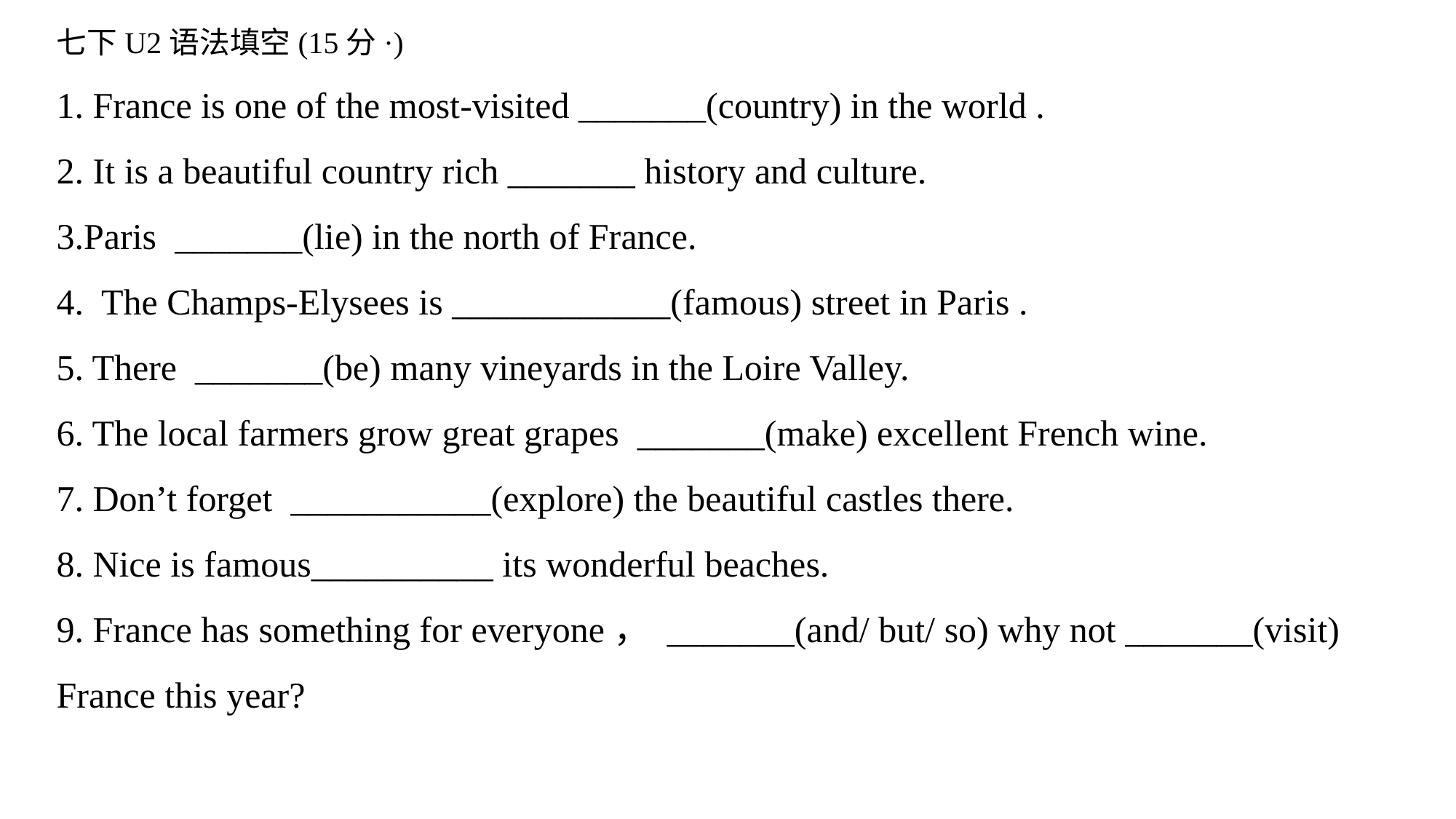

七下U2语法填空(15分·)
1. France is one of the most-visited _______(country) in the world .
2. It is a beautiful country rich _______ history and culture.
3.Paris  _______(lie) in the north of France.
4.  The Champs-Elysees is ____________(famous) street in Paris .
5. There  _______(be) many vineyards in the Loire Valley.
6. The local farmers grow great grapes  _______(make) excellent French wine.
7. Don’t forget  ___________(explore) the beautiful castles there.
8. Nice is famous__________ its wonderful beaches.
9. France has something for everyone， _______(and/ but/ so) why not _______(visit)
France this year?